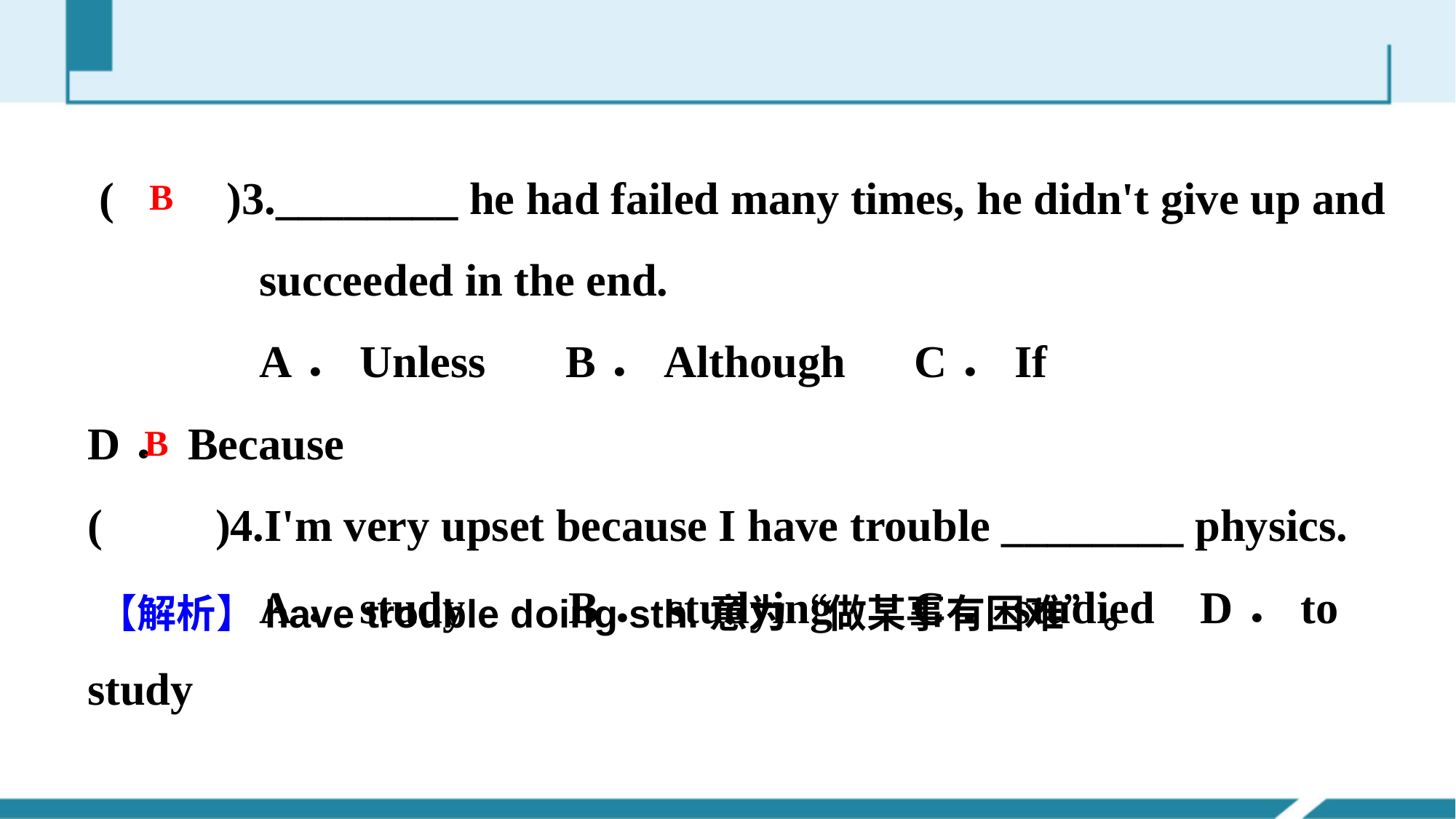

(　　)3.________ he had failed many times, he didn't give up and
               succeeded in the end.
               A．Unless       B．Although      C．If             D．Because
(　　)4.I'm very upset because I have trouble ________ physics.
               A．study         B．studying       C．studied    D．to study
B
B
【解析】have trouble doing sth.意为“做某事有困难”。